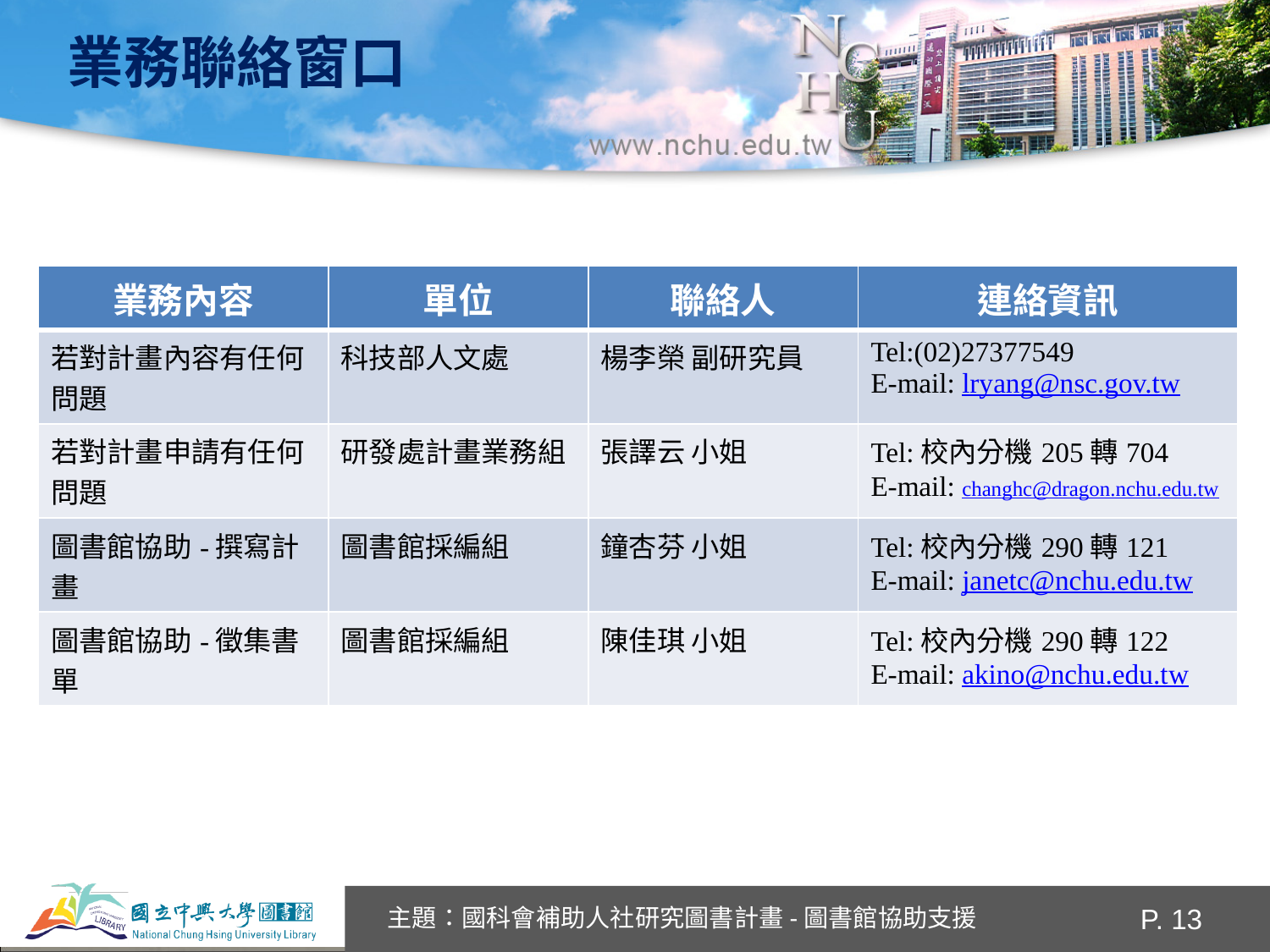

# 業務聯絡窗口
| 業務內容 | 單位 | 聯絡人 | 連絡資訊 |
| --- | --- | --- | --- |
| 若對計畫內容有任何問題 | 科技部人文處 | 楊李榮 副研究員 | Tel:(02)27377549 E-mail: lryang@nsc.gov.tw |
| 若對計畫申請有任何問題 | 研發處計畫業務組 | 張譯云 小姐 | Tel:校內分機205轉704  E-mail: changhc@dragon.nchu.edu.tw |
| 圖書館協助-撰寫計畫 | 圖書館採編組 | 鐘杏芬 小姐 | Tel:校內分機290轉121 E-mail: janetc@nchu.edu.tw |
| 圖書館協助-徵集書單 | 圖書館採編組 | 陳佳琪 小姐 | Tel:校內分機290轉122 E-mail: akino@nchu.edu.tw |